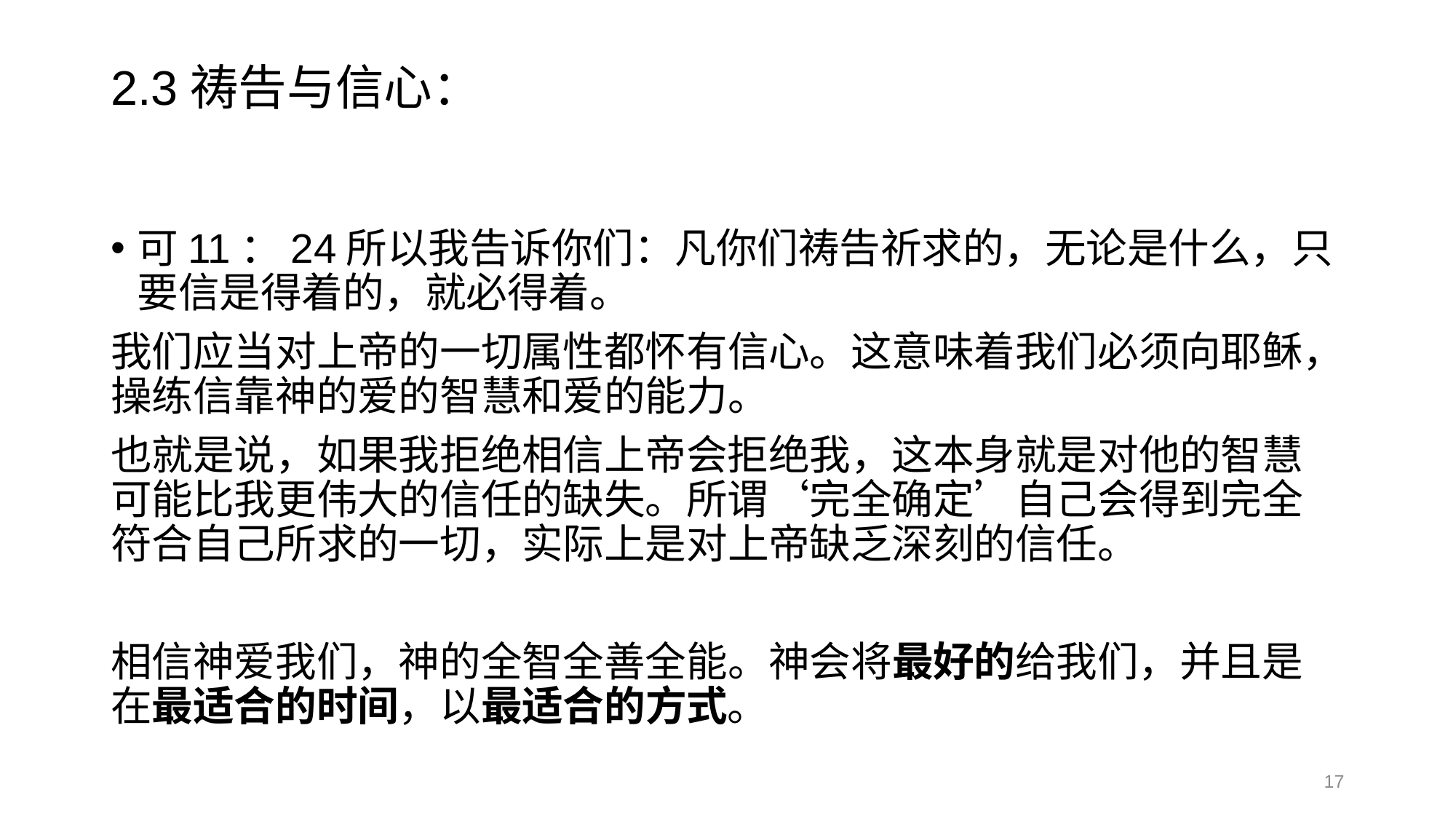

# 2.3祷告与信心：

可11：24所以我告诉你们：凡你们祷告祈求的，无论是什么，只要信是得着的，就必得着。
我们应当对上帝的一切属性都怀有信心。这意味着我们必须向耶稣，操练信靠神的爱的智慧和爱的能力。
也就是说，如果我拒绝相信上帝会拒绝我，这本身就是对他的智慧可能比我更伟大的信任的缺失。所谓‘完全确定’自己会得到完全符合自己所求的一切，实际上是对上帝缺乏深刻的信任。

相信神爱我们，神的全智全善全能。神会将最好的给我们，并且是在最适合的时间，以最适合的方式。

17